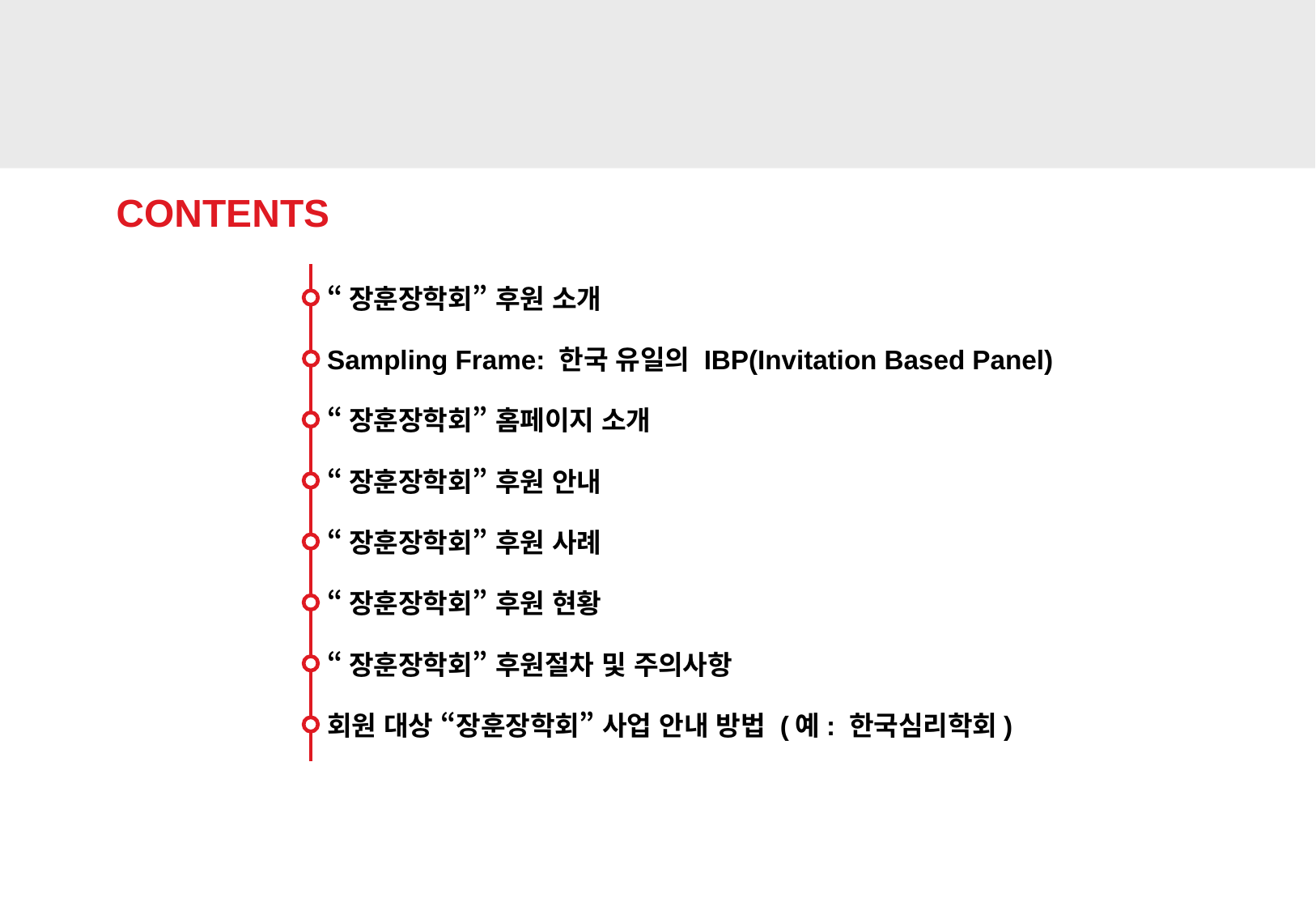

CONTENTS
“장훈장학회” 후원 소개
Sampling Frame: 한국 유일의 IBP(Invitation Based Panel)
“장훈장학회” 홈페이지 소개
“장훈장학회” 후원 안내
“장훈장학회” 후원 사례
“장훈장학회” 후원 현황
“장훈장학회” 후원절차 및 주의사항
회원 대상 “장훈장학회” 사업 안내 방법 (예: 한국심리학회)